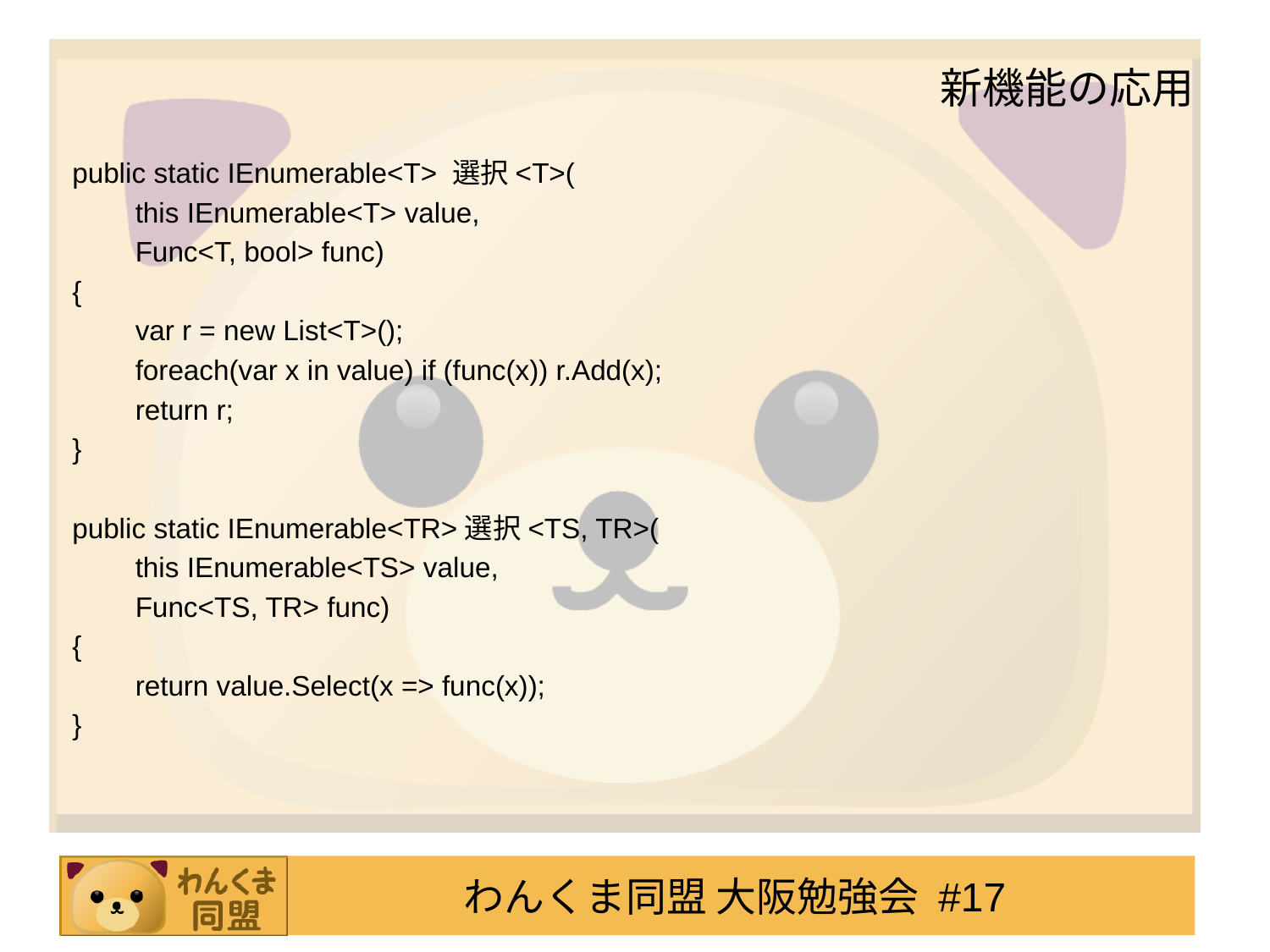

# 新機能の応用
public static IEnumerable<T> 選択<T>(
　　this IEnumerable<T> value,
　　Func<T, bool> func)
{
　　var r = new List<T>();
　　foreach(var x in value) if (func(x)) r.Add(x);
　　return r;
}

public static IEnumerable<TR>選択<TS, TR>(
　　this IEnumerable<TS> value,
　　Func<TS, TR> func)
{
　　return value.Select(x => func(x));
}